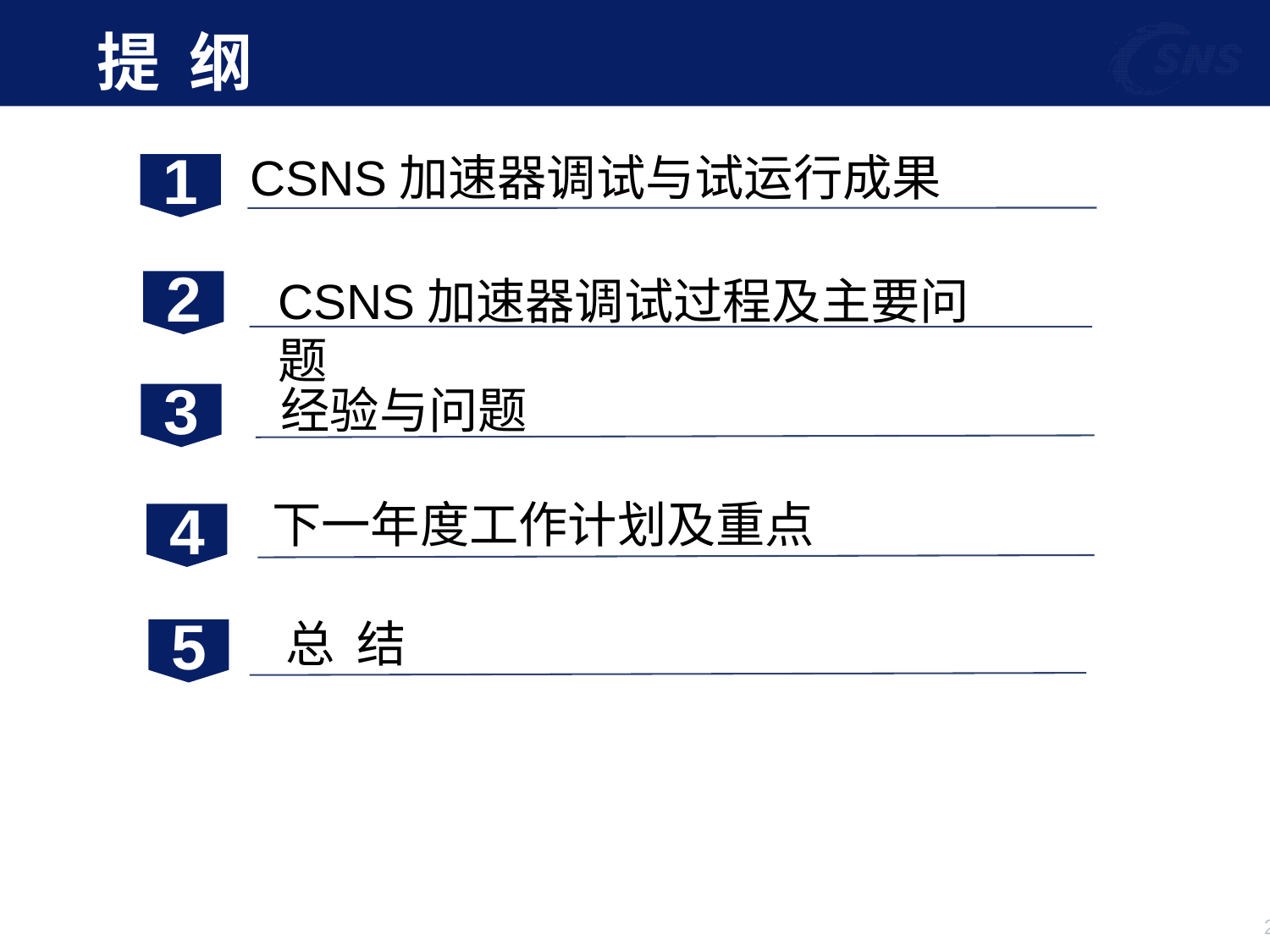

# 提  纲
CSNS加速器调试与试运行成果
1
CSNS加速器调试过程及主要问题
2
经验与问题
3
下一年度工作计划及重点
4
总  结
5